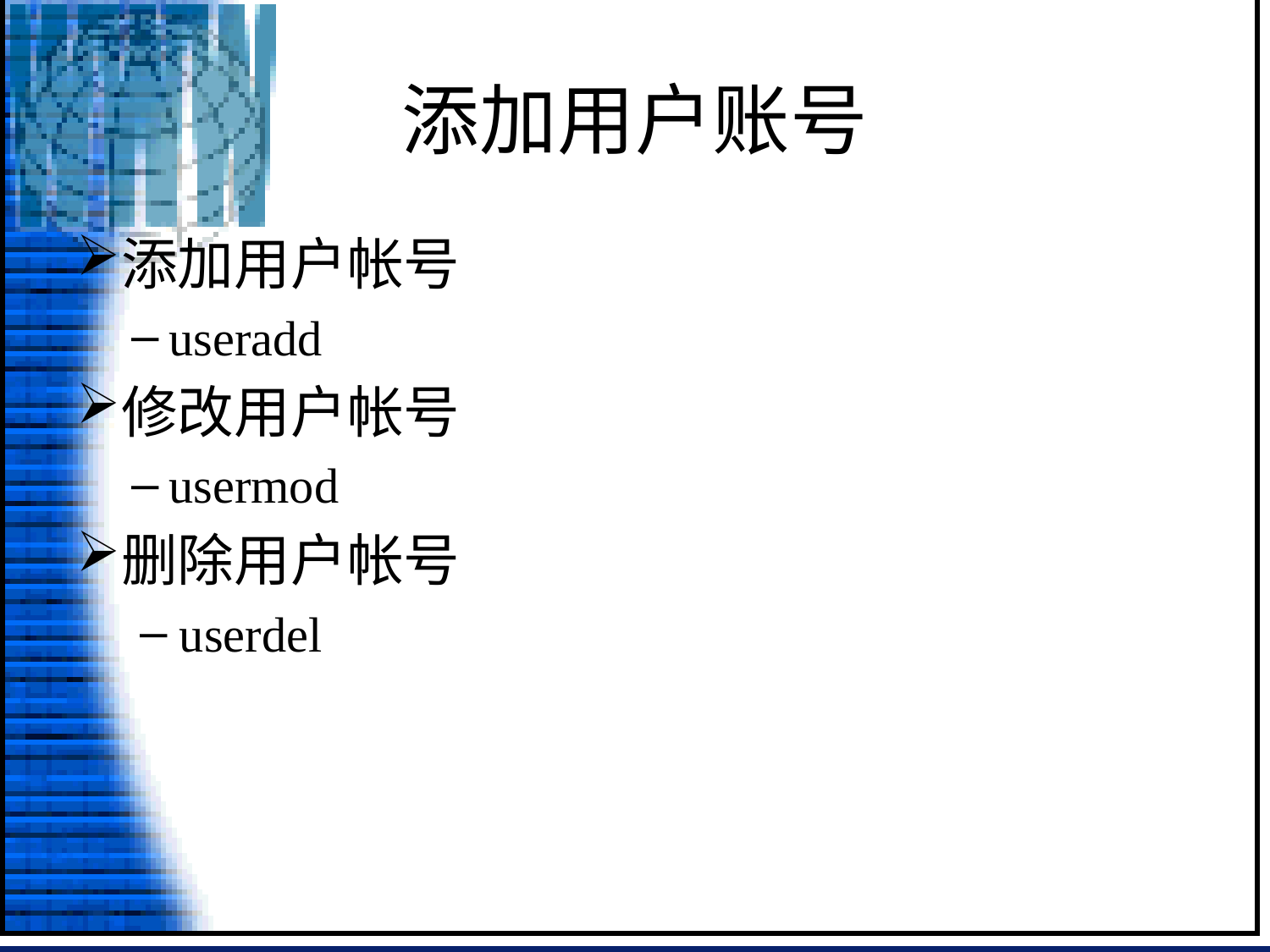

# 添加用户账号
添加用户帐号
useradd
修改用户帐号
usermod
删除用户帐号
userdel